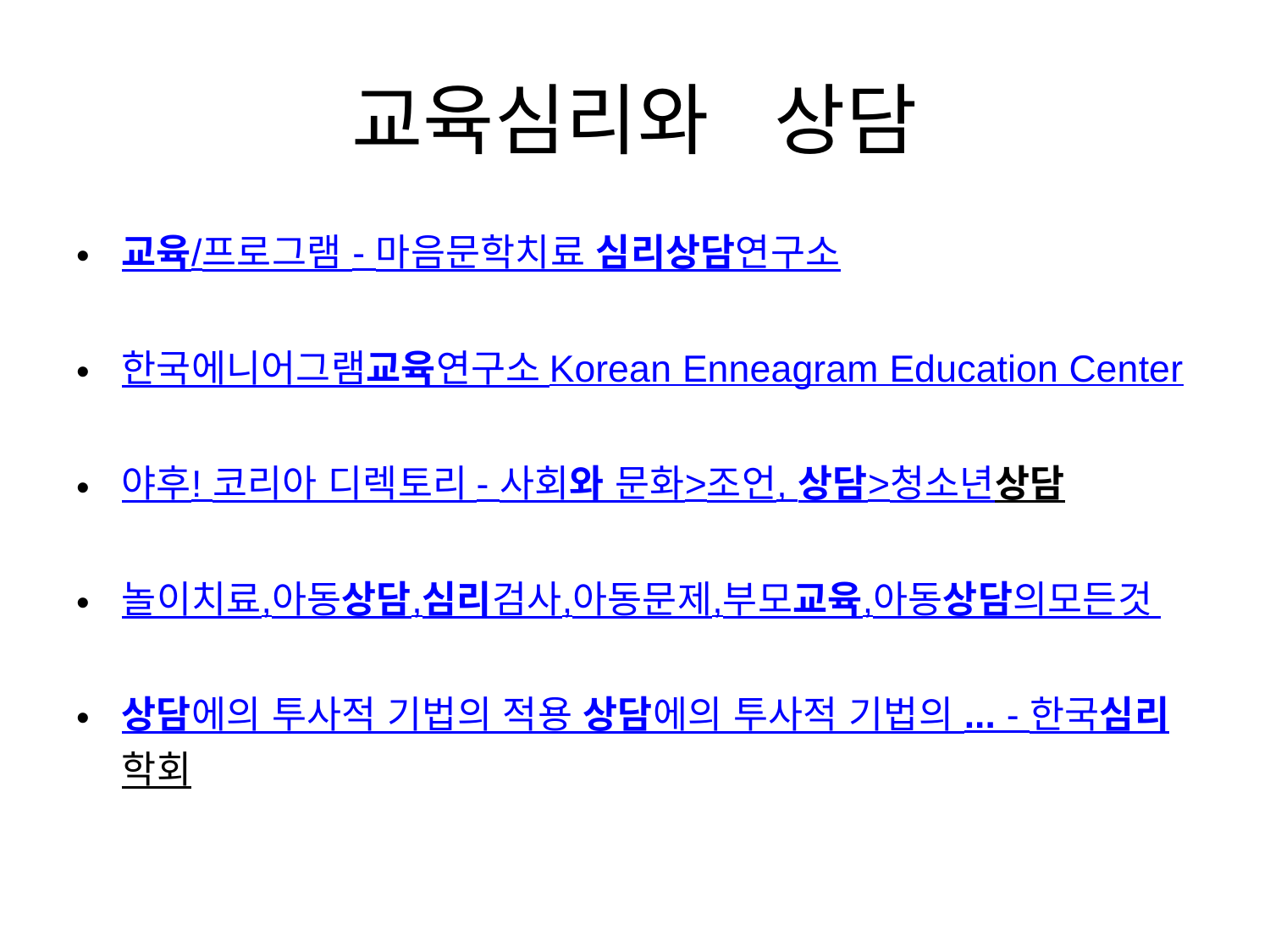

# 교육심리와   상담
교육/프로그램 - 마음문학치료 심리상담연구소

한국에니어그램교육연구소 Korean Enneagram Education Center

야후! 코리아 디렉토리 - 사회와 문화>조언, 상담>청소년상담

놀이치료,아동상담,심리검사,아동문제,부모교육,아동상담의모든것

상담에의 투사적 기법의 적용 상담에의 투사적 기법의 ... - 한국심리학회